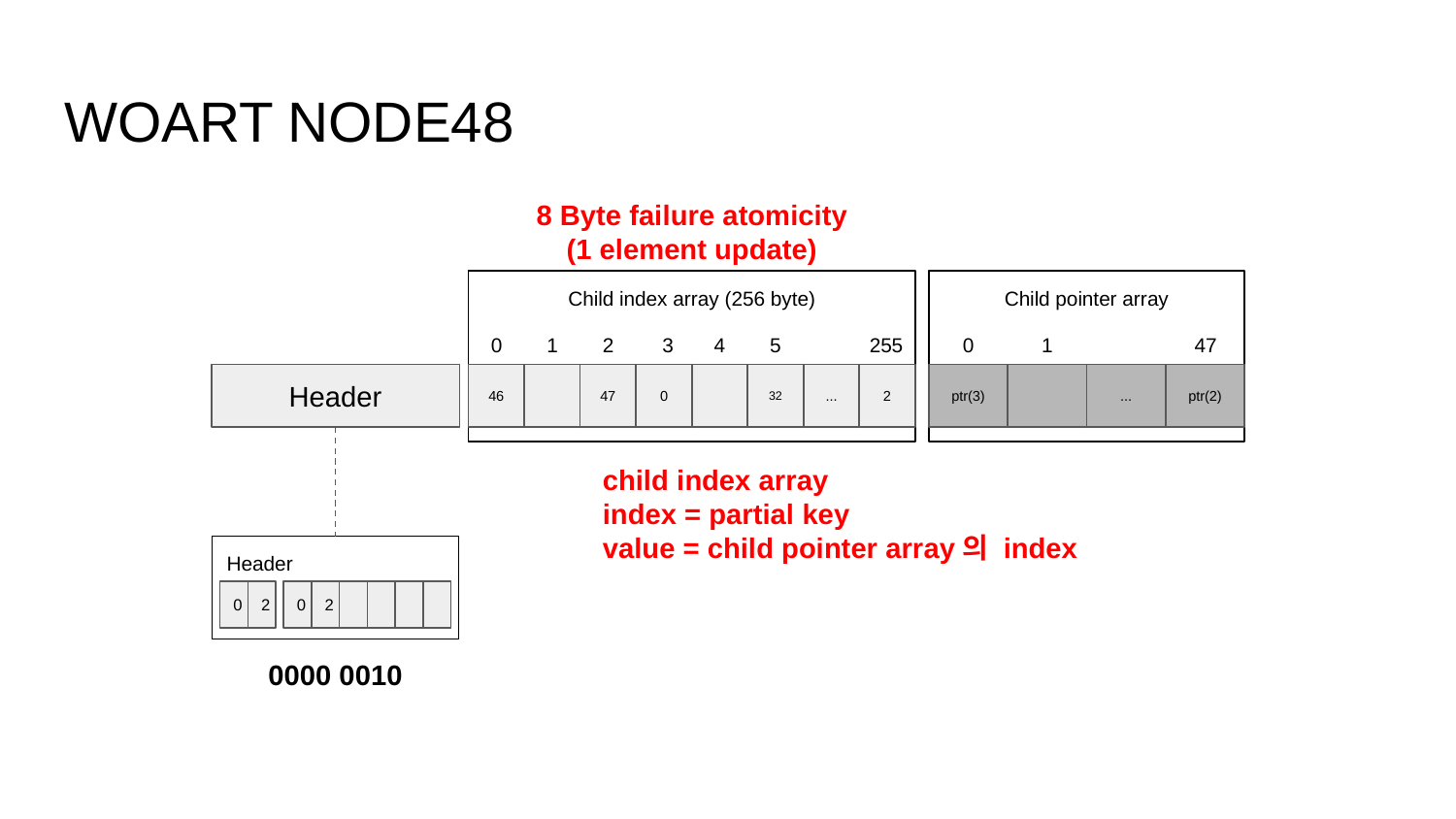

# WOART NODE48
8 Byte failure atomicity (1 element update)
Child index array (256 byte)
Child pointer array
3
255
47
0
1
2
4
5
0
1
Header
46

47
0

32
...
2
ptr(3)

...
ptr(2)
child index array
index = partial key
value = child pointer array의 index
Header
0
2
0
2

0000 0010